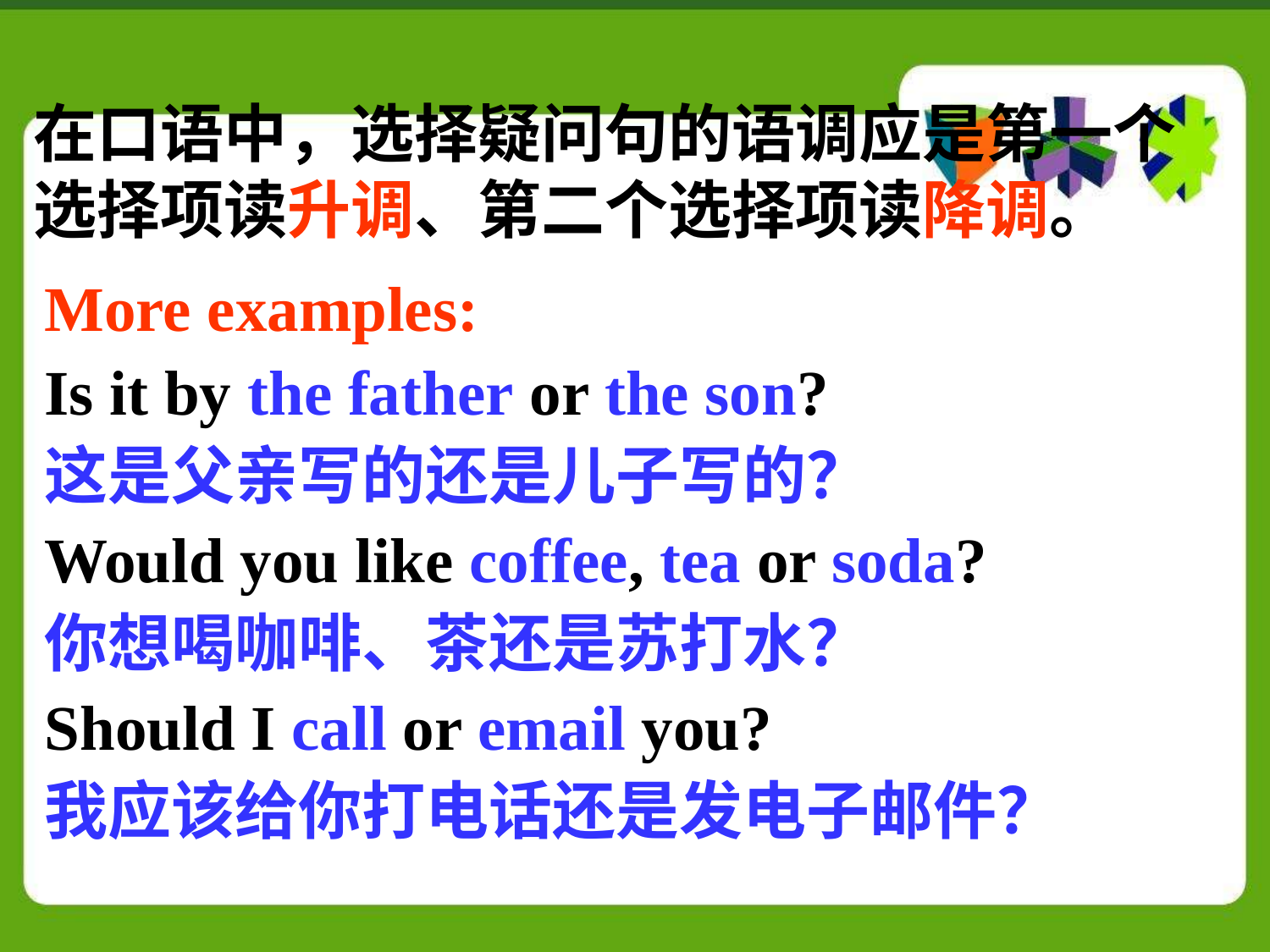

在口语中，选择疑问句的语调应是第一个选择项读升调、第二个选择项读降调。
More examples:
Is it by the father or the son?
这是父亲写的还是儿子写的？
Would you like coffee, tea or soda?
你想喝咖啡、茶还是苏打水？
Should I call or email you?
我应该给你打电话还是发电子邮件？